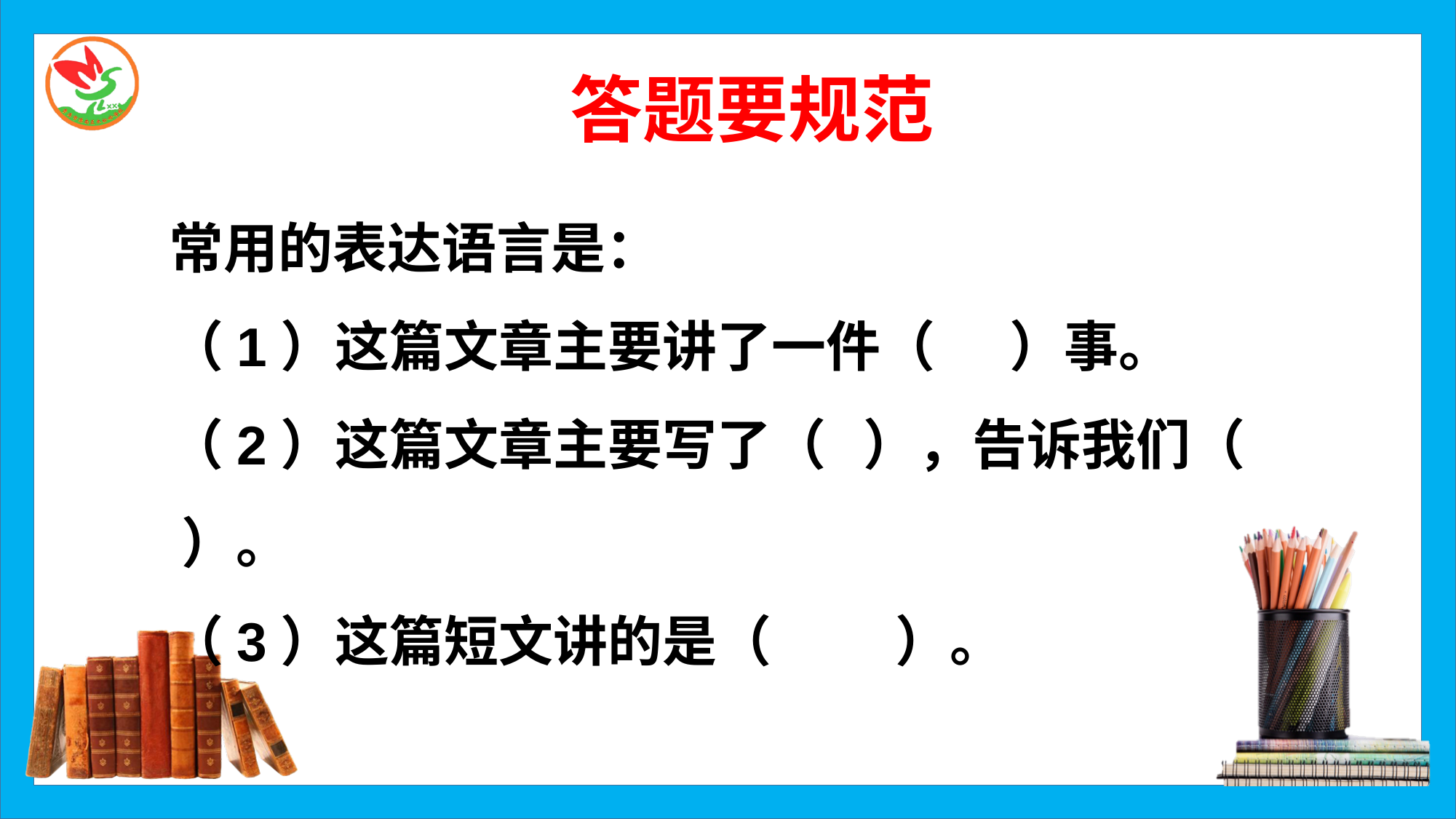

答题要规范
常用的表达语言是：
（1）这篇文章主要讲了一件（      ）事。
（2）这篇文章主要写了（   ），告诉我们（   ）。
（3）这篇短文讲的是（          ）。